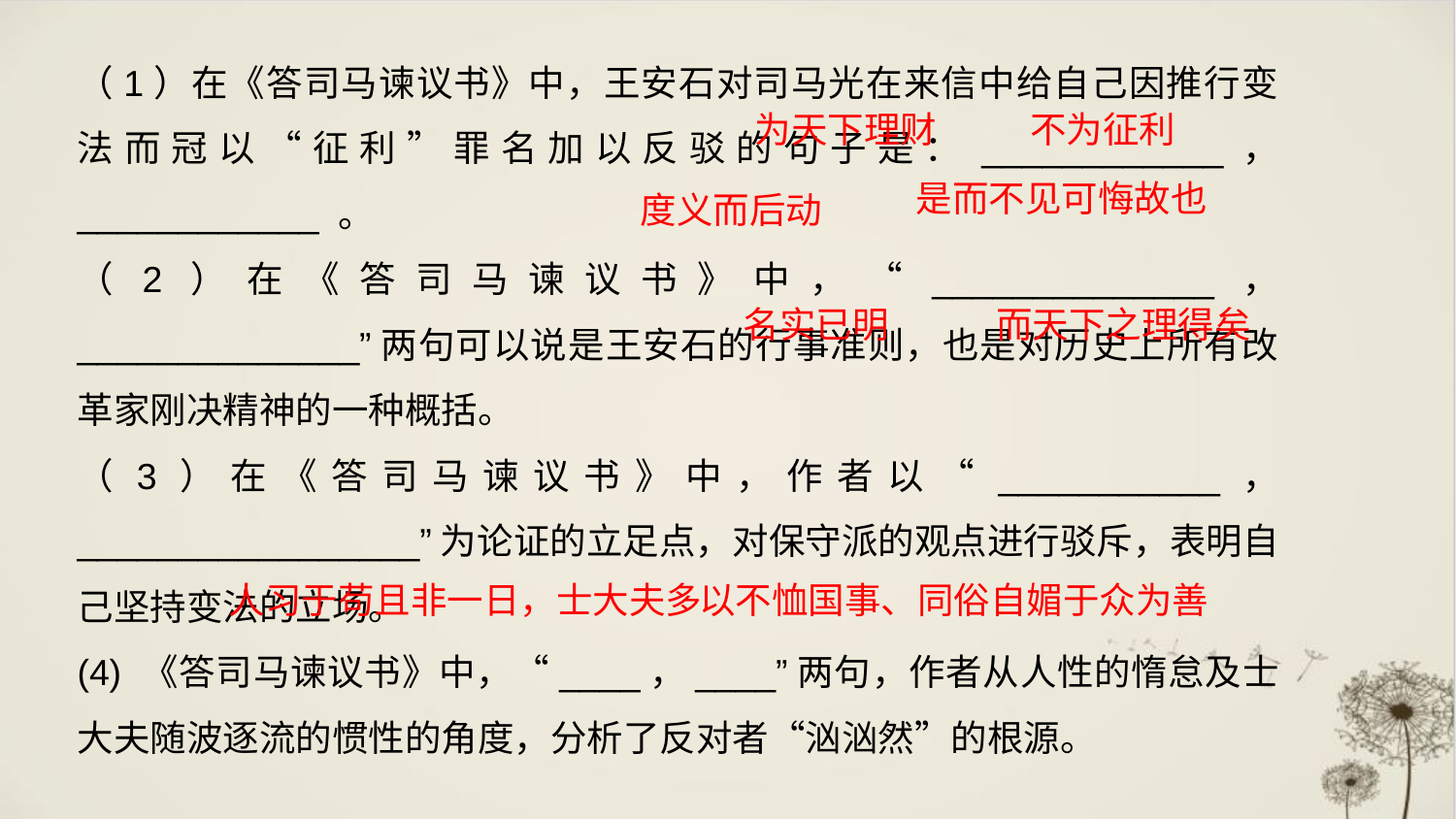

（1）在《答司马谏议书》中，王安石对司马光在来信中给自己因推行变法而冠以“征利”罪名加以反驳的句子是：____________， ____________ 。
（2）在《答司马谏议书》中，“______________， ______________”两句可以说是王安石的行事准则，也是对历史上所有改革家刚决精神的一种概括。
（3）在《答司马谏议书》中，作者以“___________， _________________”为论证的立足点，对保守派的观点进行驳斥，表明自己坚持变法的立场。
(4) 《答司马谏议书》中，“____，____”两句，作者从人性的惰怠及士大夫随波逐流的惯性的角度，分析了反对者“汹汹然”的根源。

为天下理财
不为征利
是而不见可悔故也
度义而后动
名实已明
而天下之理得矣
人习于苟且非一日，士大夫多
以不恤国事、同俗自媚于众为善